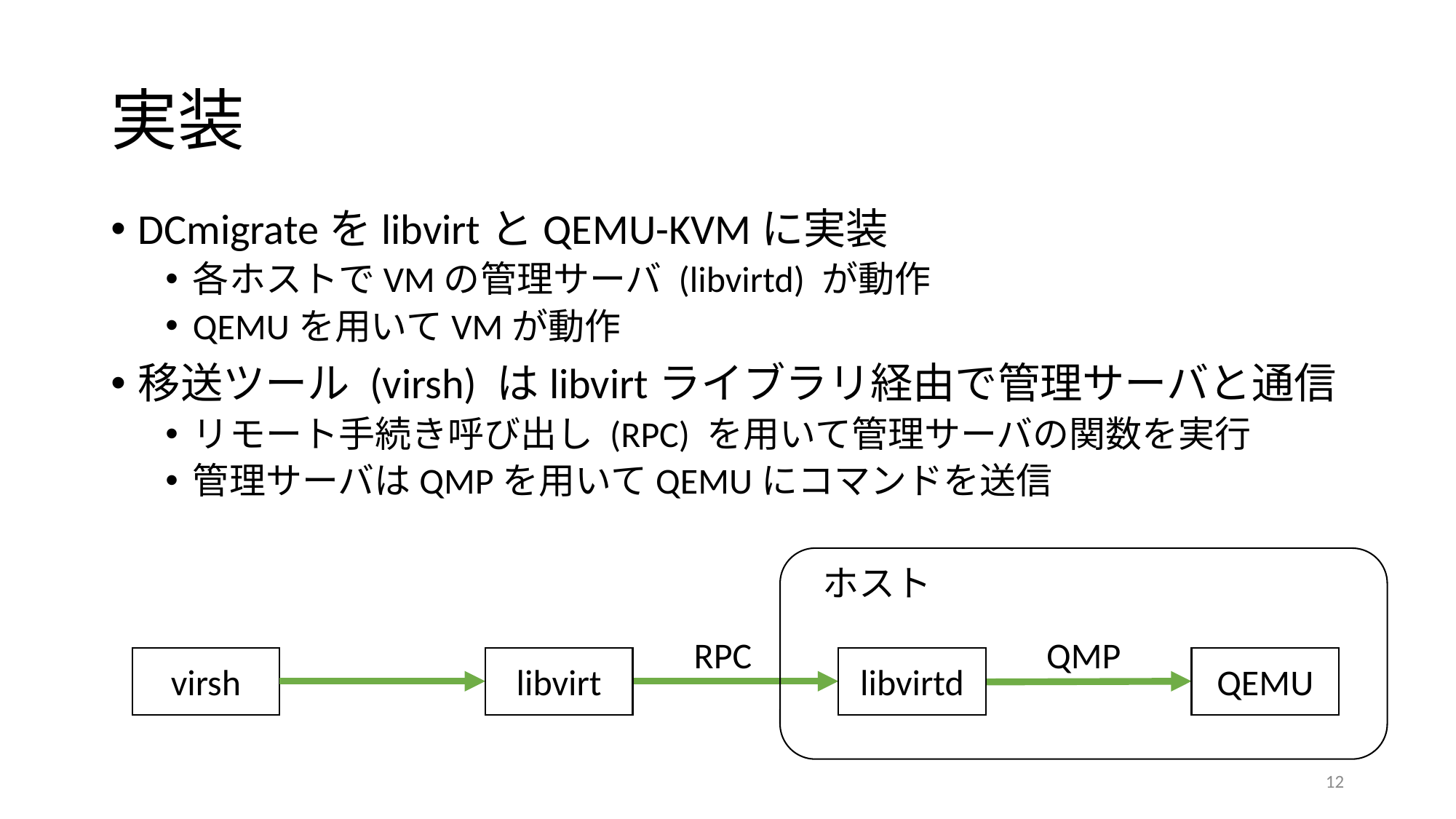

# 実装
DCmigrateをlibvirtとQEMU-KVMに実装
各ホストでVMの管理サーバ (libvirtd) が動作
QEMUを用いてVMが動作
移送ツール (virsh) はlibvirtライブラリ経由で管理サーバと通信
リモート手続き呼び出し (RPC) を用いて管理サーバの関数を実行
管理サーバはQMPを用いてQEMUにコマンドを送信

ホスト
RPC
QMP
virsh
libvirt
libvirtd
QEMU
12